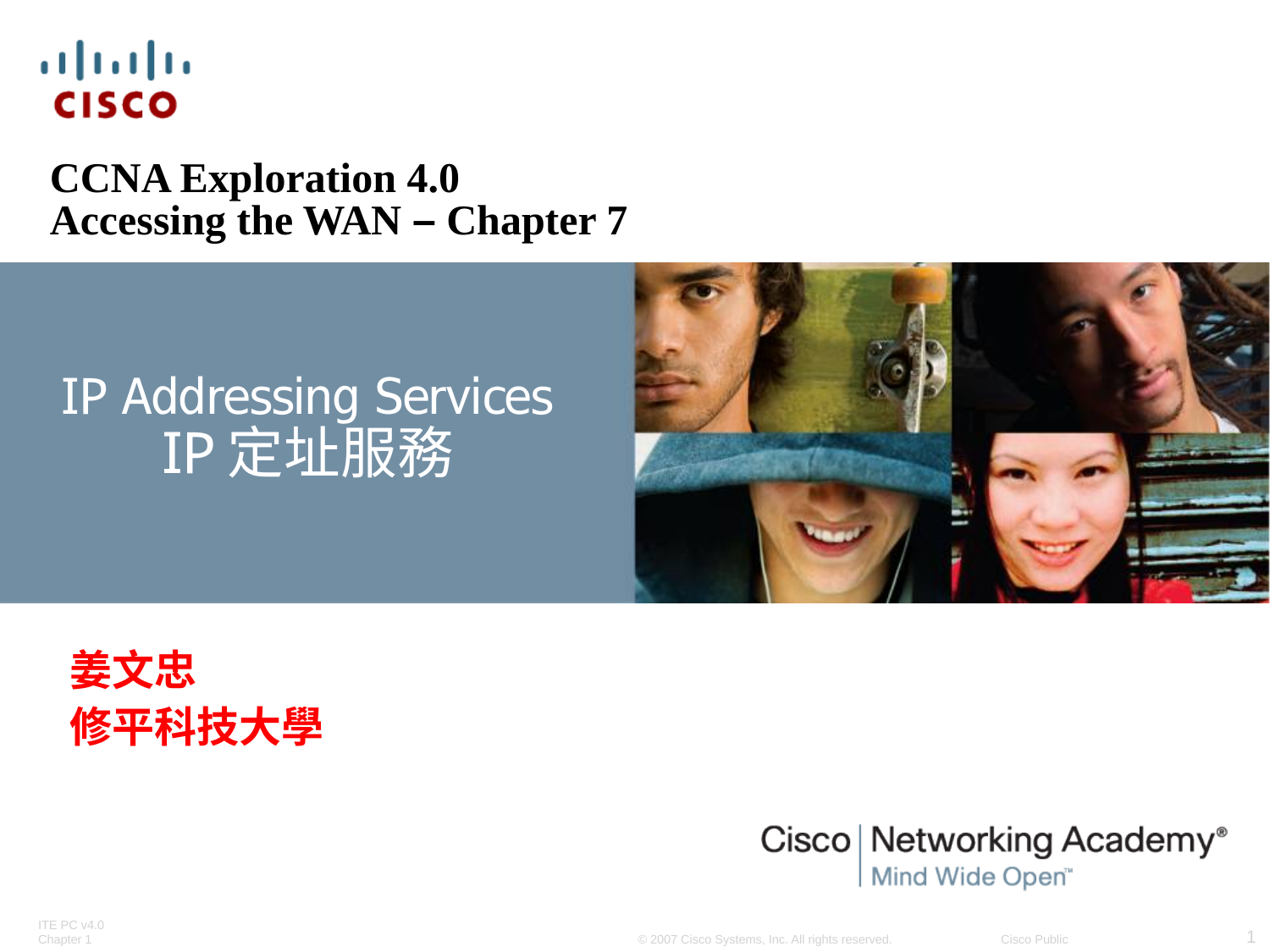

CCNA Exploration 4.0
Accessing the WAN – Chapter 7
# IP Addressing Services IP定址服務
姜文忠
修平科技大學